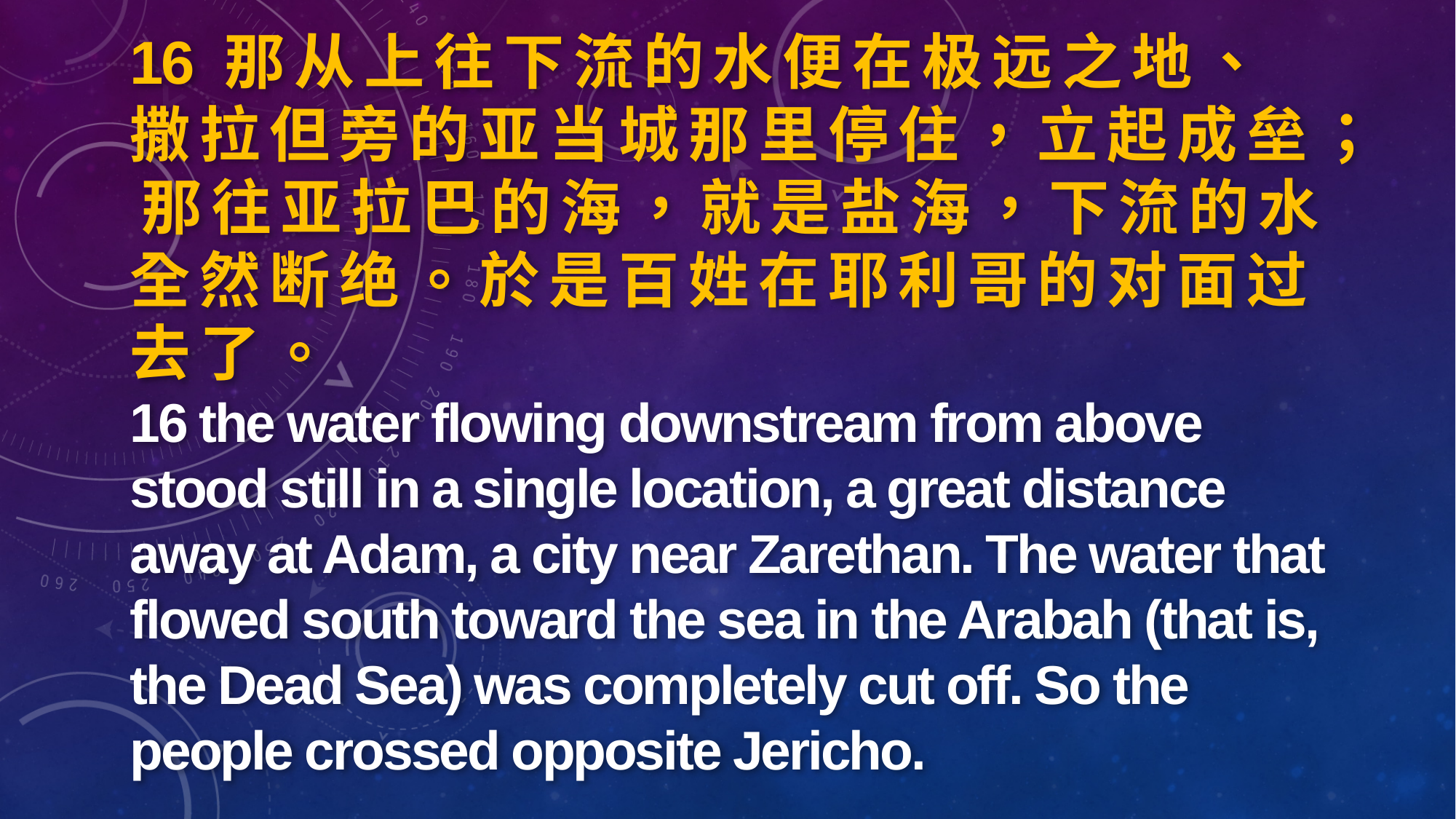

16 那 从 上 往 下 流 的 水 便 在 极 远 之 地 、 撒 拉 但 旁 的 亚 当 城 那 里 停 住 ， 立 起 成 垒 ； 那 往 亚 拉 巴 的 海 ， 就 是 盐 海 ， 下 流 的 水 全 然 断 绝 。 於 是 百 姓 在 耶 利 哥 的 对 面 过 去 了 。
16 the water flowing downstream from above stood still in a single location, a great distance away at Adam, a city near Zarethan. The water that flowed south toward the sea in the Arabah (that is, the Dead Sea) was completely cut off. So the people crossed opposite Jericho.